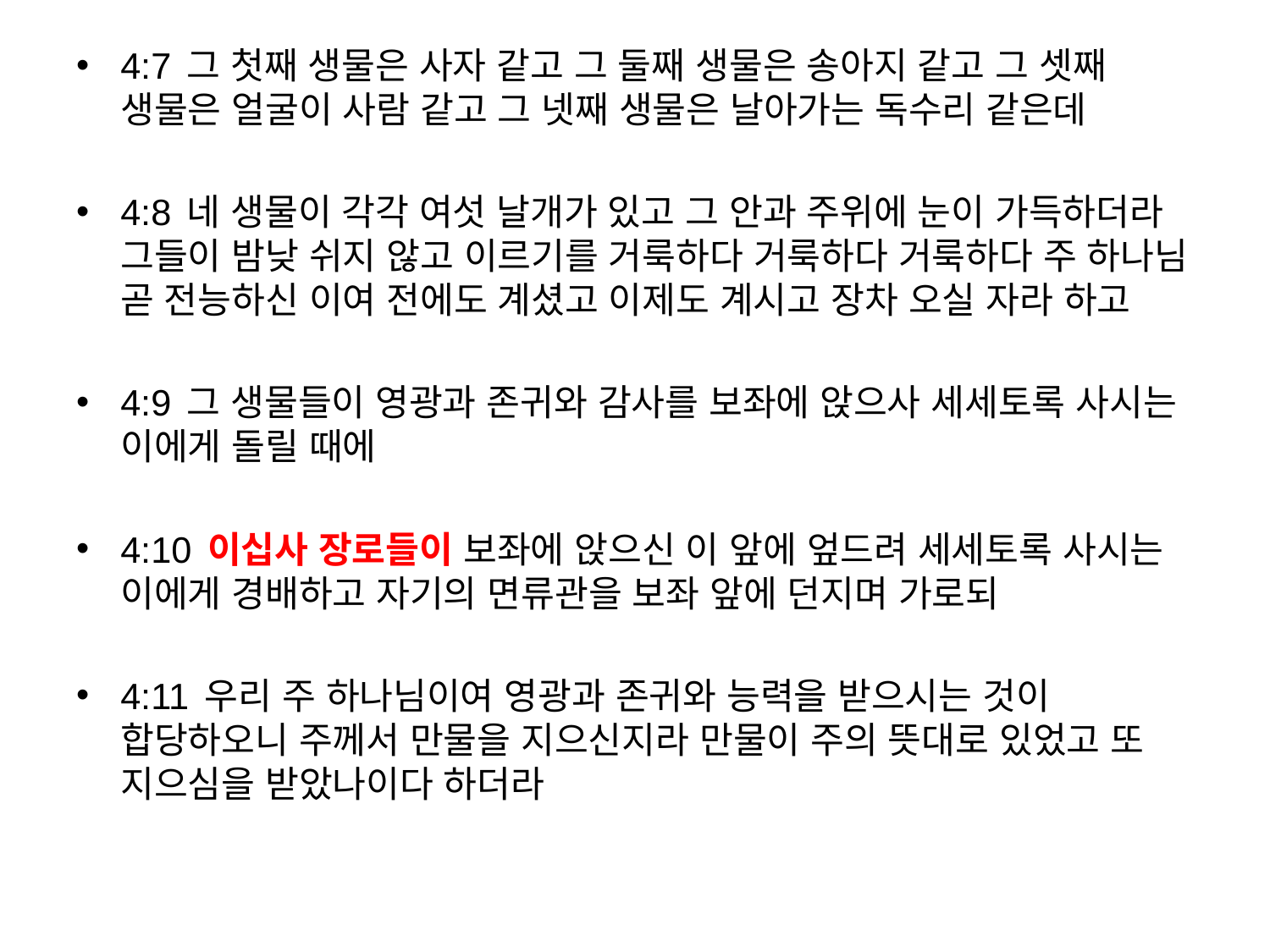

4:7 그 첫째 생물은 사자 같고 그 둘째 생물은 송아지 같고 그 셋째 생물은 얼굴이 사람 같고 그 넷째 생물은 날아가는 독수리 같은데

4:8 네 생물이 각각 여섯 날개가 있고 그 안과 주위에 눈이 가득하더라 그들이 밤낮 쉬지 않고 이르기를 거룩하다 거룩하다 거룩하다 주 하나님 곧 전능하신 이여 전에도 계셨고 이제도 계시고 장차 오실 자라 하고

4:9 그 생물들이 영광과 존귀와 감사를 보좌에 앉으사 세세토록 사시는 이에게 돌릴 때에

4:10 이십사 장로들이 보좌에 앉으신 이 앞에 엎드려 세세토록 사시는 이에게 경배하고 자기의 면류관을 보좌 앞에 던지며 가로되

4:11 우리 주 하나님이여 영광과 존귀와 능력을 받으시는 것이 합당하오니 주께서 만물을 지으신지라 만물이 주의 뜻대로 있었고 또 지으심을 받았나이다 하더라

#